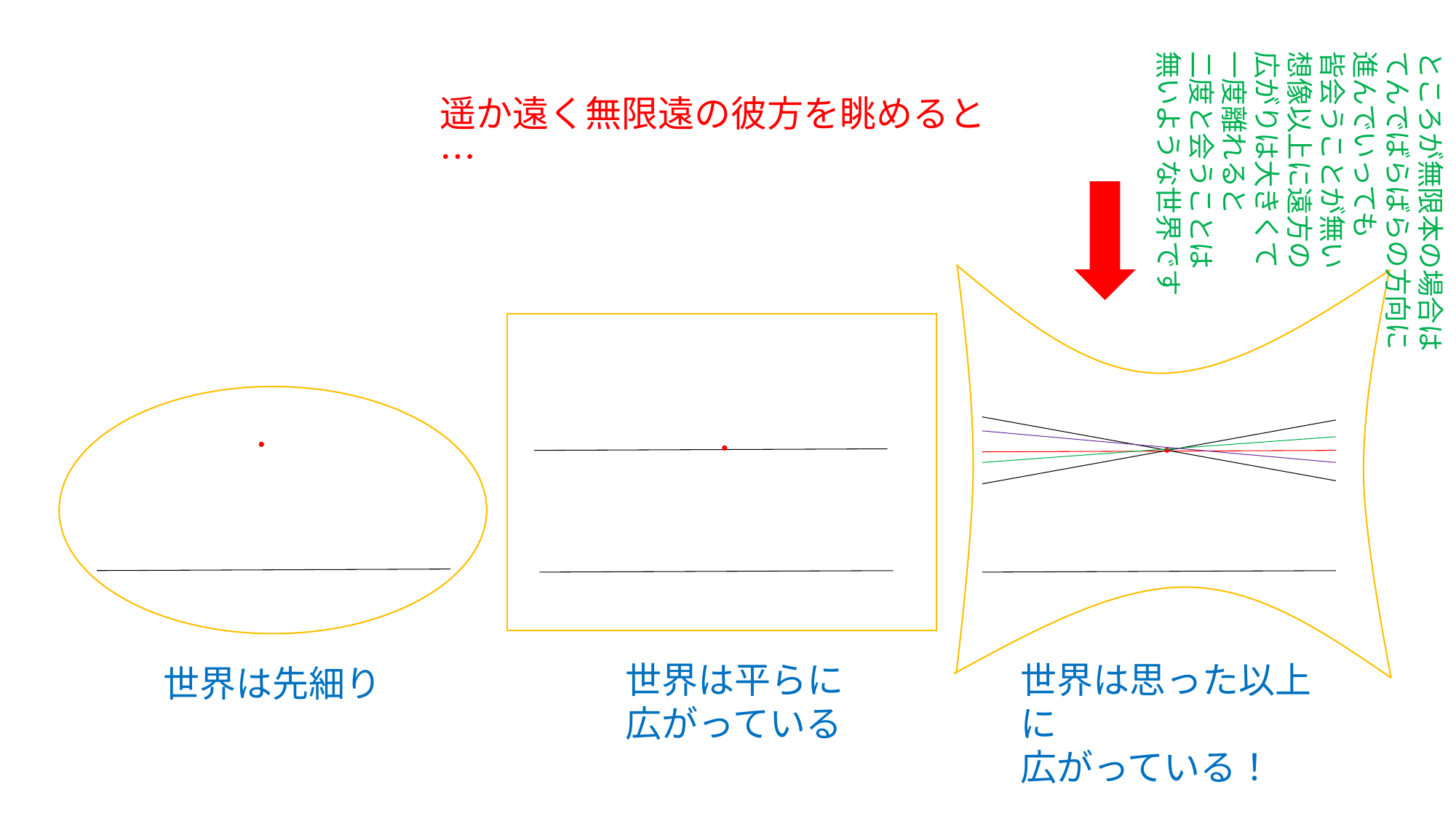

ところが無限本の場合は
てんでばらばらの方向に
進んでいっても
皆会うことが無い
想像以上に遠方の
広がりは大きくて
一度離れると
二度と会うことは
無いような世界です
遥か遠く無限遠の彼方を眺めると…

●
●
●

世界は平らに
広がっている
世界は思った以上に
広がっている！
世界は先細り